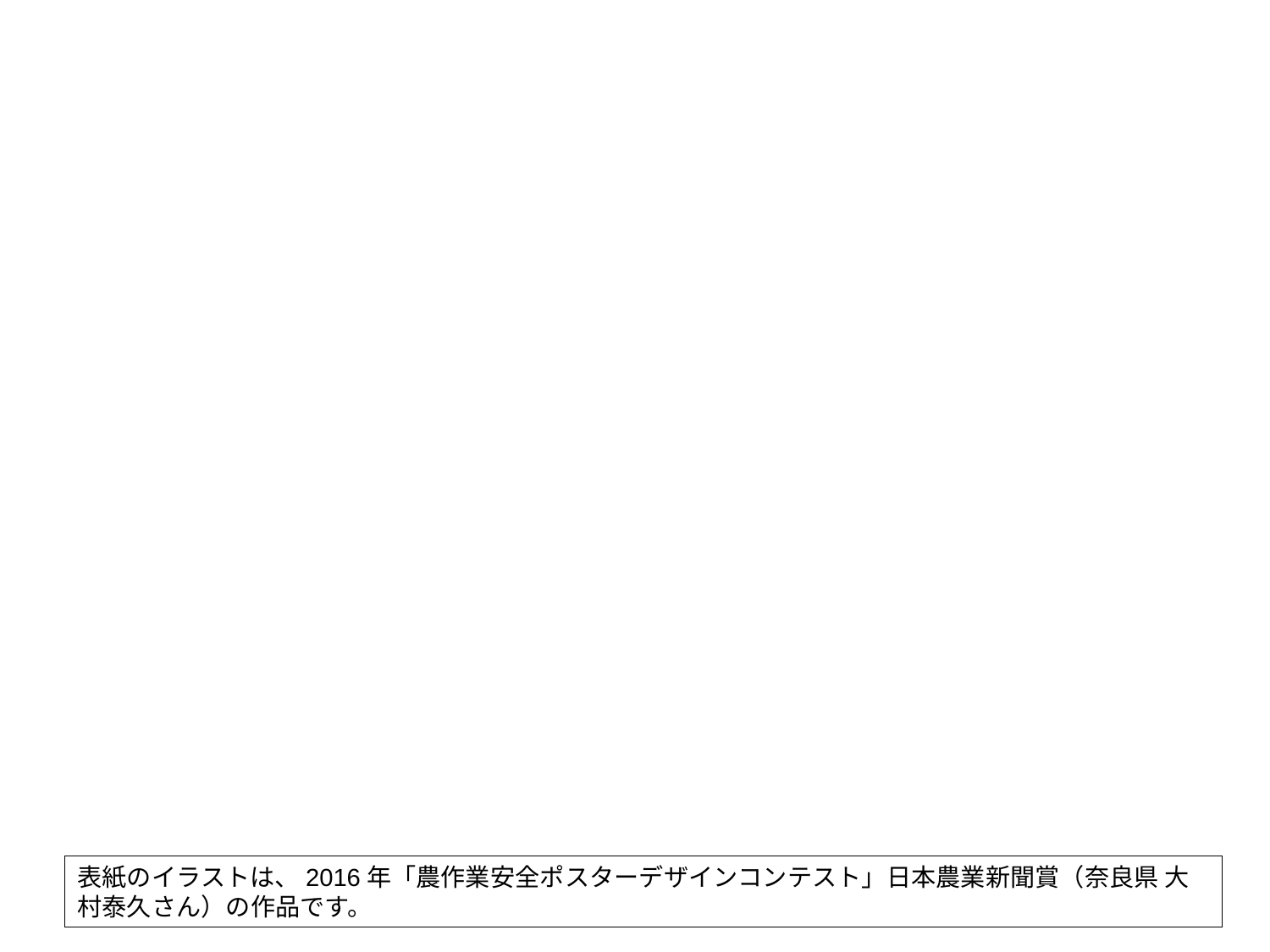

表紙のイラストは、2016年「農作業安全ポスターデザインコンテスト」日本農業新聞賞（奈良県 大村泰久さん）の作品です。